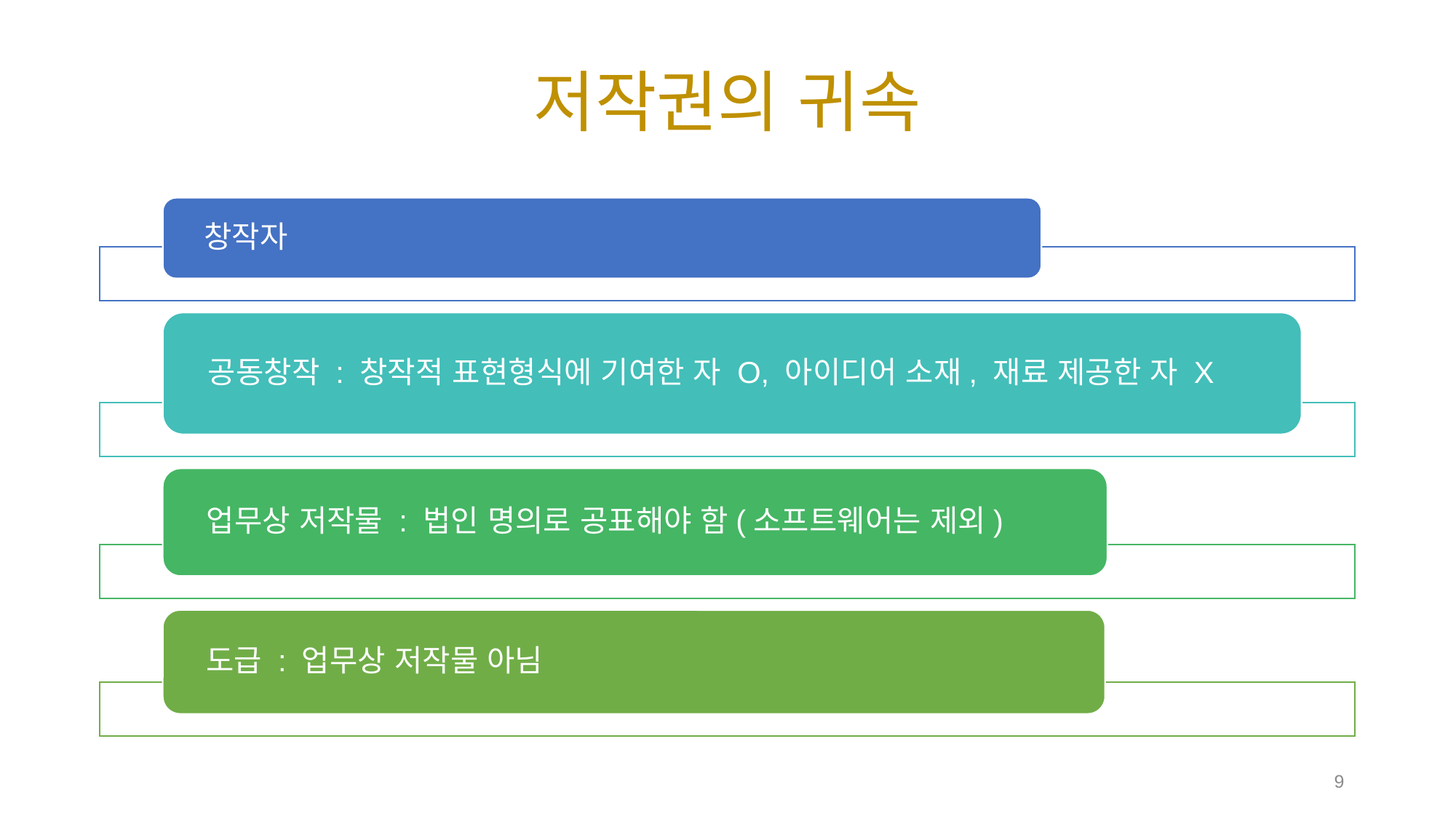

# 저작권의 귀속
창작자
공동창작 : 창작적 표현형식에 기여한 자 O, 아이디어 소재, 재료 제공한 자 X
업무상 저작물 : 법인 명의로 공표해야 함(소프트웨어는 제외)
도급 : 업무상 저작물 아님
9